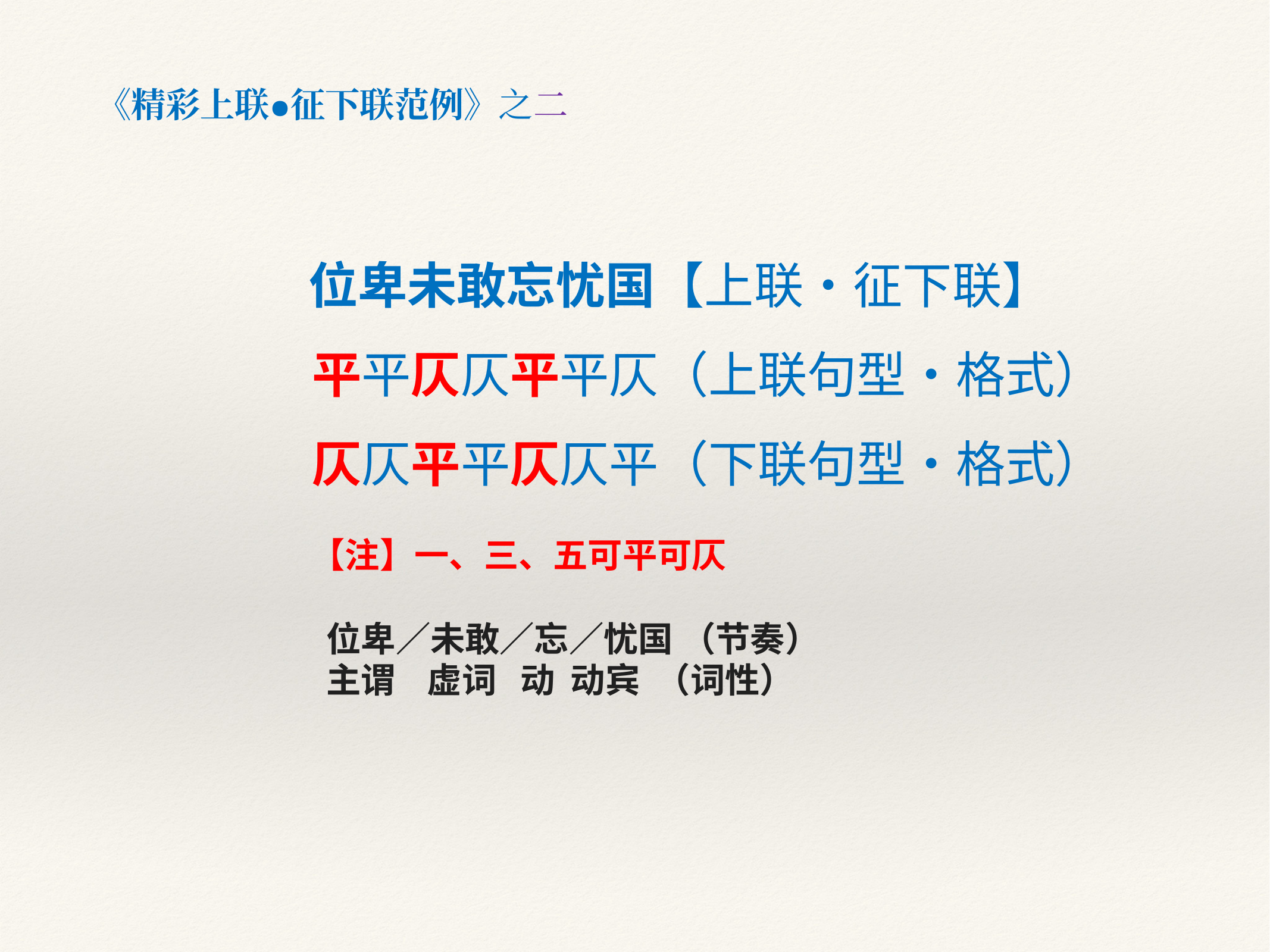

《精彩上联•征下联范例》之二
位卑未敢忘忧国【上联•征下联】
    平平仄仄平平仄（上联句型•格式）
    仄仄平平仄仄平（下联句型•格式）

         【注】一、三、五可平可仄

           位卑／未敢／忘／忧国 （节奏）
           主谓    虚词   动  动宾  （词性）